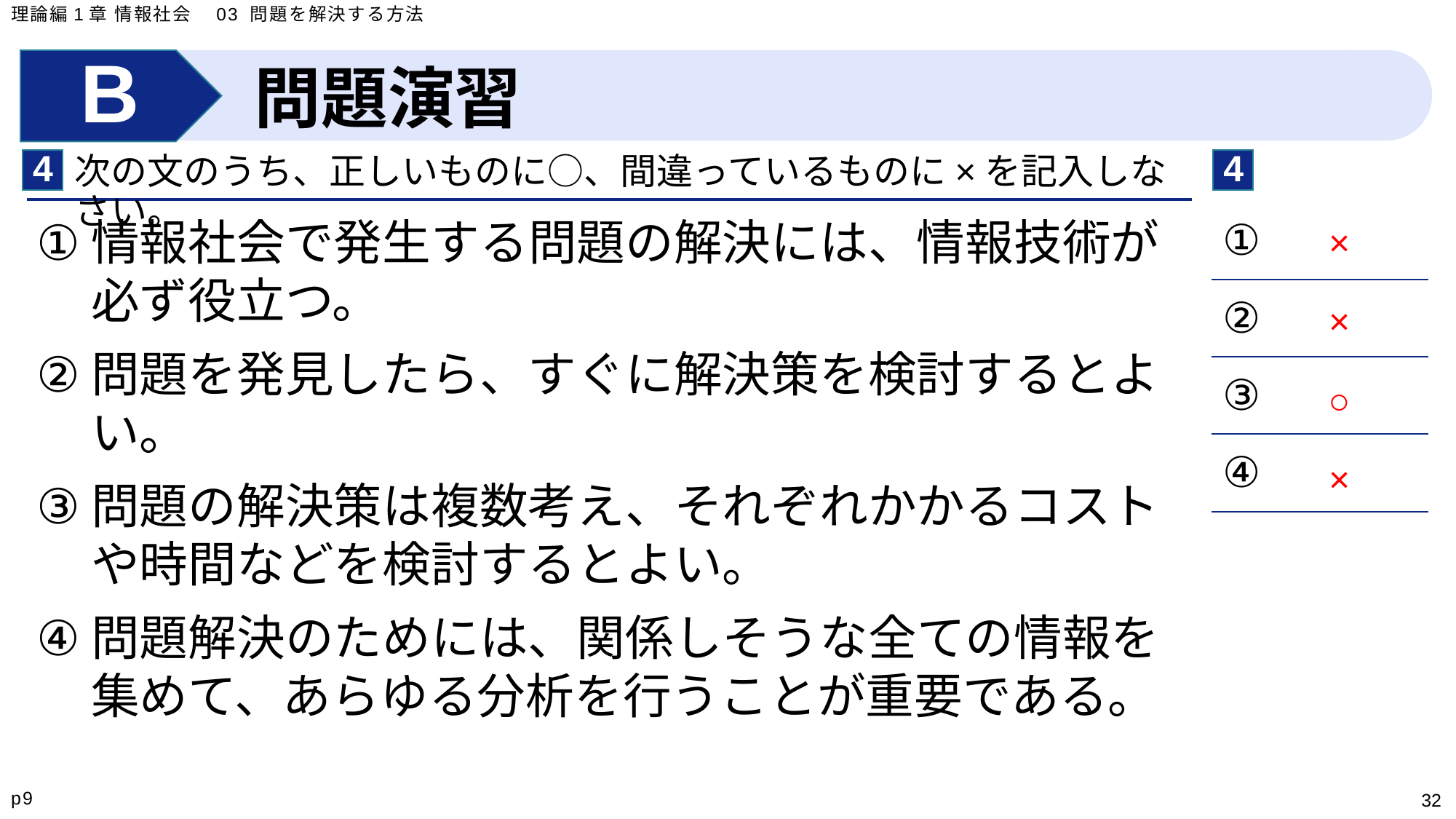

理論編1章 情報社会　03 問題を解決する方法
問題演習
4
4
次の文のうち、正しいものに○、間違っているものに×を記入しなさい。
| ① |
| --- |
| ② |
| ③ |
| ④ |
情報社会で発生する問題の解決には、情報技術が必ず役立つ。
問題を発見したら、すぐに解決策を検討するとよい。
問題の解決策は複数考え、それぞれかかるコストや時間などを検討するとよい。
問題解決のためには、関係しそうな全ての情報を集めて、あらゆる分析を行うことが重要である。
×
×
○
×
p9
32